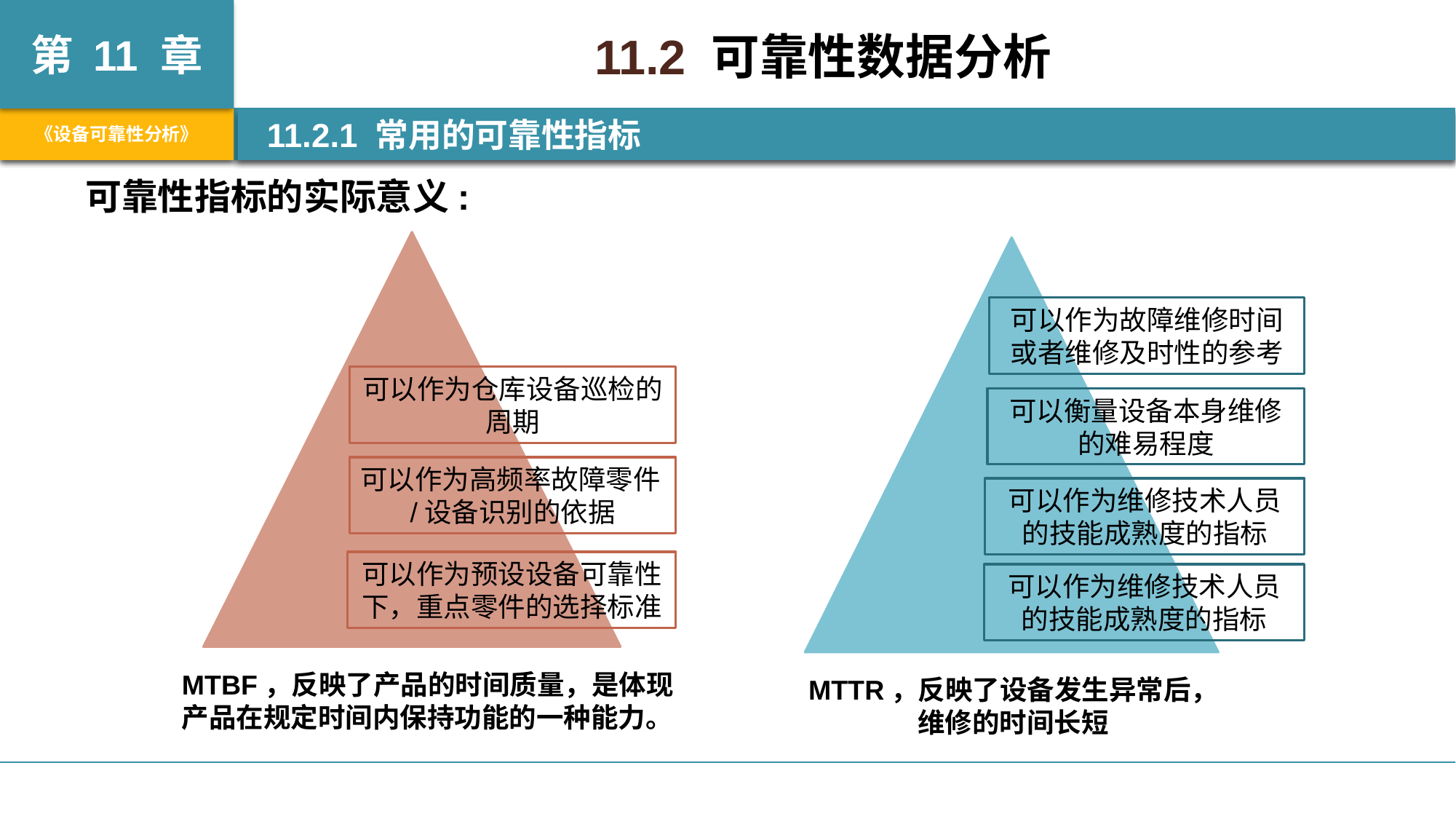

11.2 可靠性数据分析
  11.2.1 常用的可靠性指标
可靠性指标的实际意义:

可以作为故障维修时间或者维修及时性的参考
可以作为仓库设备巡检的周期
可以衡量设备本身维修的难易程度
可以作为高频率故障零件/设备识别的依据
可以作为维修技术人员的技能成熟度的指标
可以作为预设设备可靠性下，重点零件的选择标准
可以作为维修技术人员的技能成熟度的指标
MTBF，反映了产品的时间质量，是体现产品在规定时间内保持功能的一种能力。
MTTR，反映了设备发生异常后，维修的时间长短